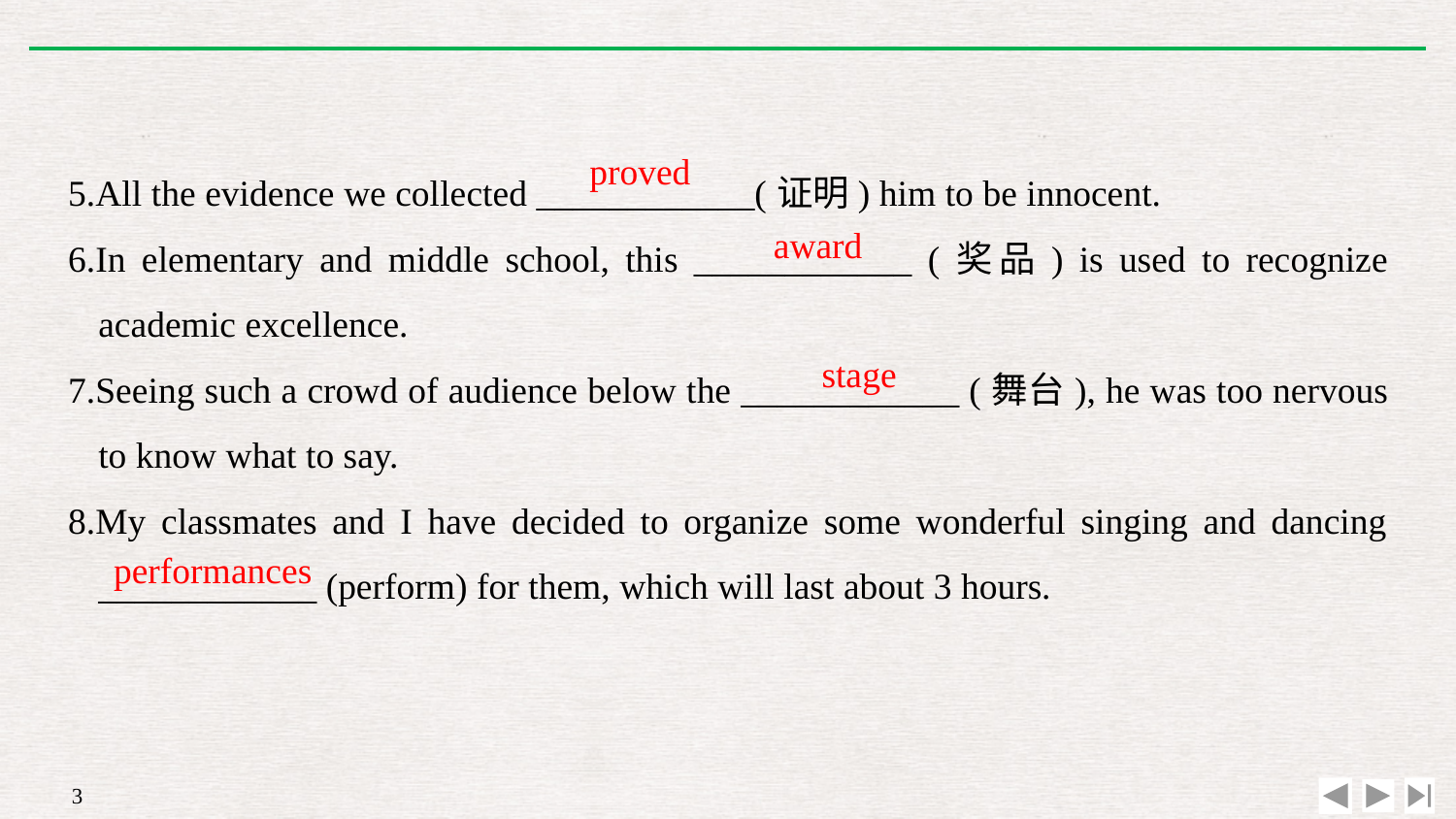

5.All the evidence we collected ____________(证明) him to be innocent.
6.In elementary and middle school, this ____________ (奖品) is used to recognize academic excellence.
7.Seeing such a crowd of audience below the ____________ (舞台), he was too nervous to know what to say.
8.My classmates and I have decided to organize some wonderful singing and dancing ____________ (perform) for them, which will last about 3 hours.
proved
award
stage
performances